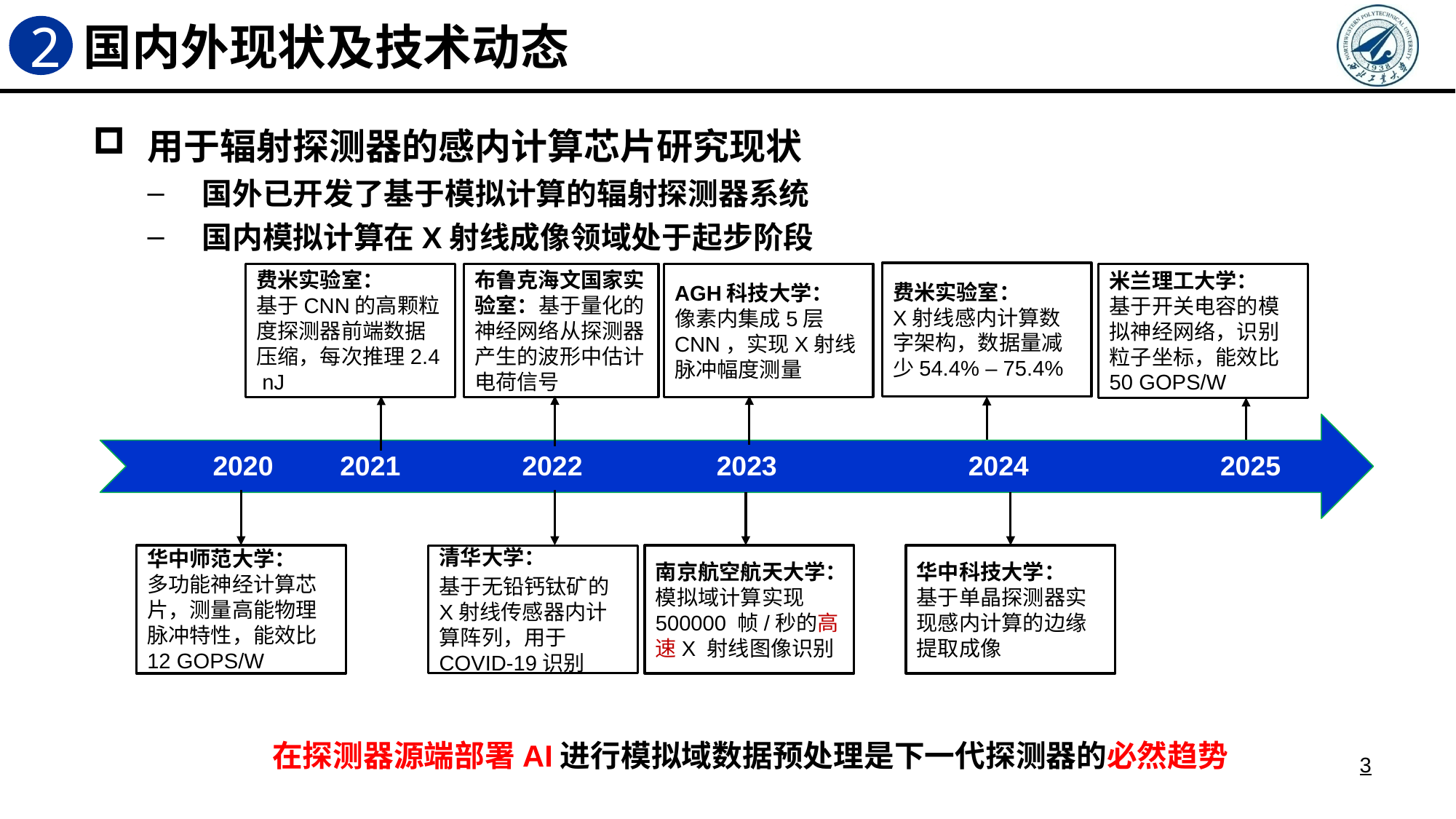

# 国内外现状及技术动态
2
用于辐射探测器的感内计算芯片研究现状
国外已开发了基于模拟计算的辐射探测器系统
国内模拟计算在X射线成像领域处于起步阶段

费米实验室：
X射线感内计算数字架构，数据量减少54.4% – 75.4%
费米实验室：
基于CNN的高颗粒度探测器前端数据压缩，每次推理2.4  nJ
布鲁克海文国家实验室：基于量化的神经网络从探测器产生的波形中估计电荷信号
AGH科技大学：
像素内集成5层CNN，实现X射线脉冲幅度测量
米兰理工大学：
基于开关电容的模拟神经网络，识别粒子坐标，能效比50 GOPS/W

2020
2021
2022
2023
2024
2025
华中师范大学：
多功能神经计算芯片，测量高能物理脉冲特性，能效比12 GOPS/W
华中科技大学：
基于单晶探测器实现感内计算的边缘提取成像
南京航空航天大学：
模拟域计算实现500000 帧/秒的高速X 射线图像识别
清华大学：
基于无铅钙钛矿的X射线传感器内计算阵列，用于COVID-19识别
在探测器源端部署AI进行模拟域数据预处理是下一代探测器的必然趋势
3